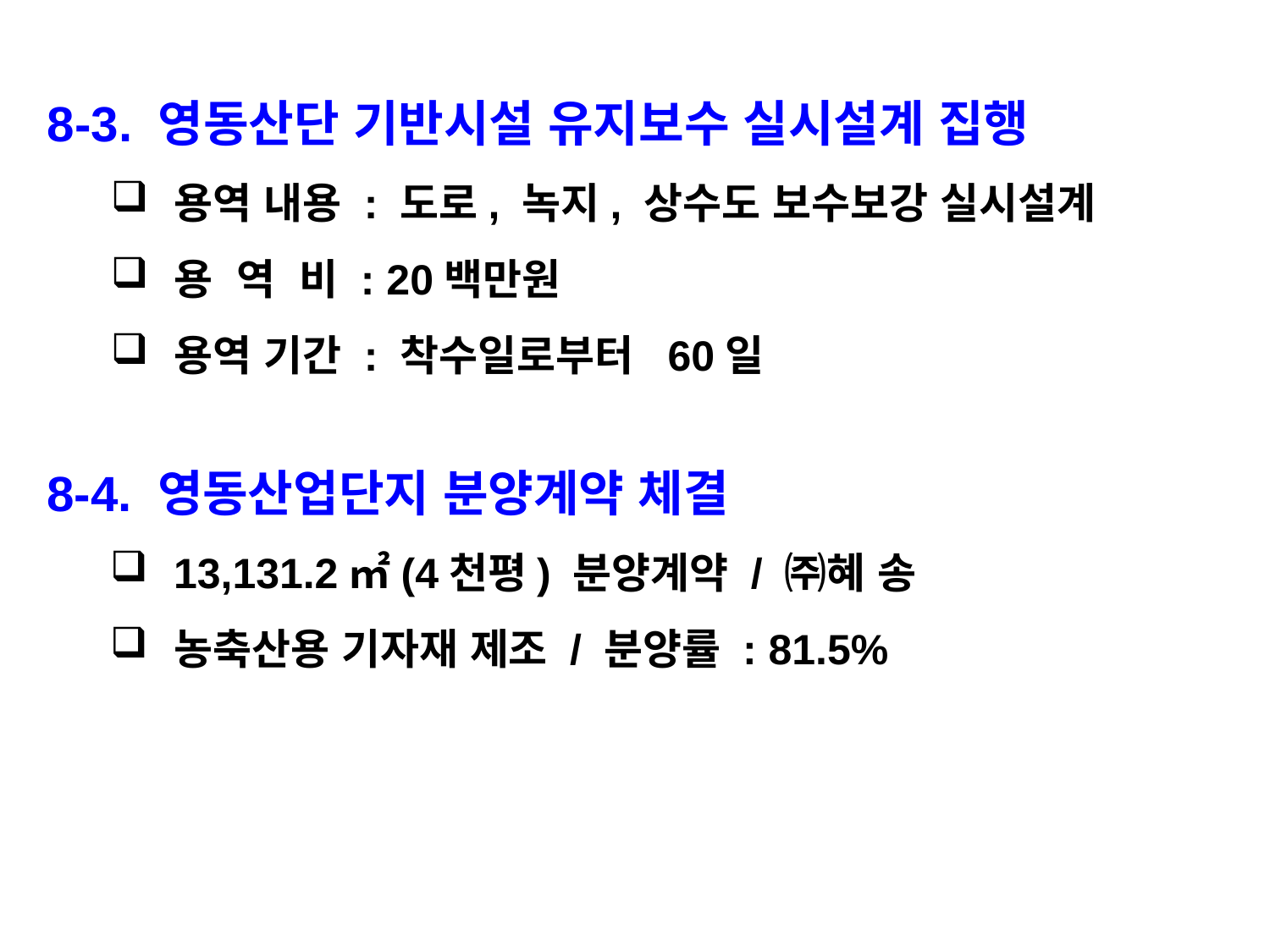

8-3. 영동산단 기반시설 유지보수 실시설계 집행
용역 내용 : 도로, 녹지, 상수도 보수보강 실시설계
용  역  비 : 20백만원
용역 기간 : 착수일로부터  60일
8-4. 영동산업단지 분양계약 체결
13,131.2㎡(4천평) 분양계약 / ㈜혜 송
농축산용 기자재 제조 / 분양률 : 81.5%